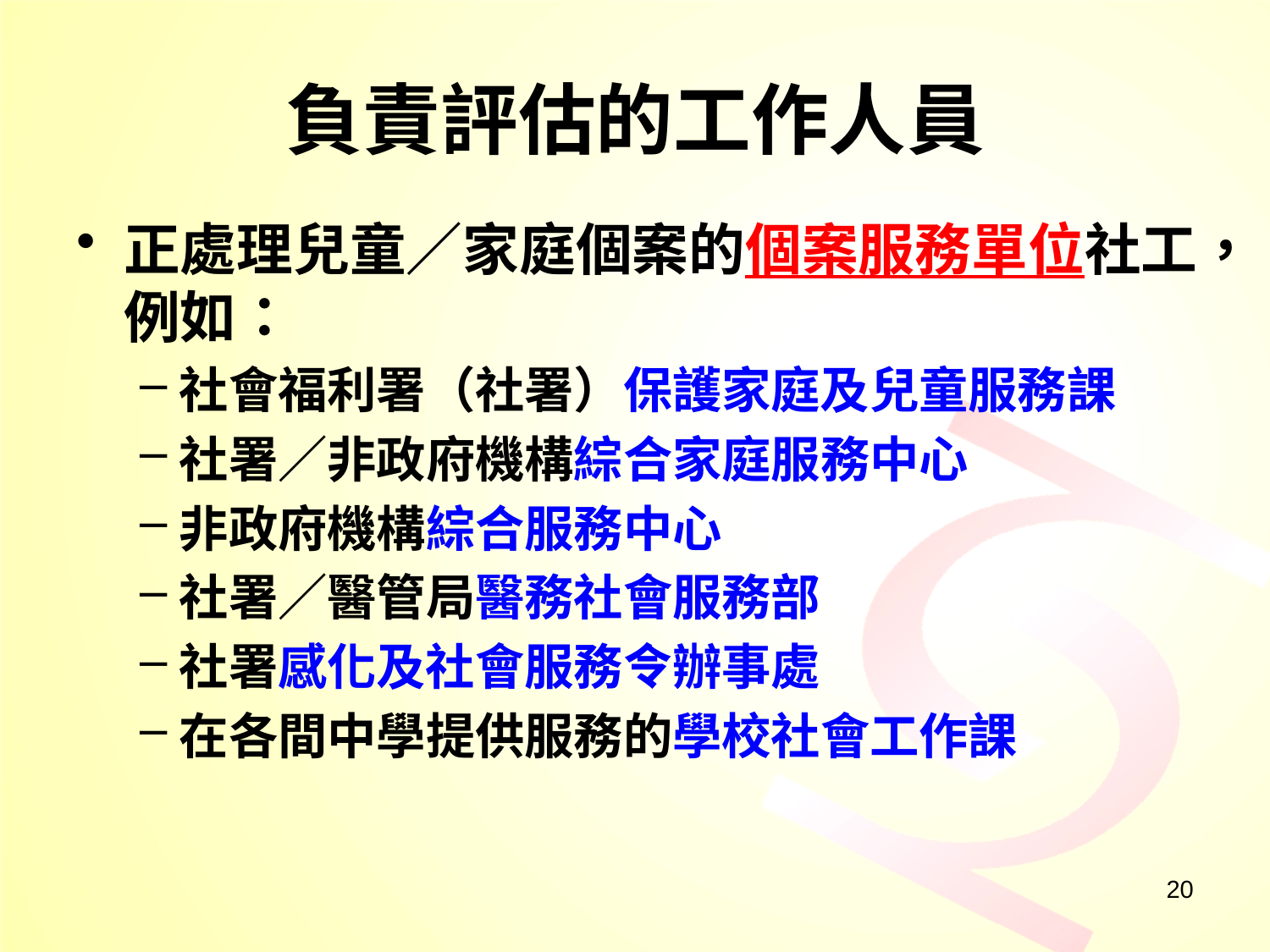

# 負責評估的工作人員
正處理兒童／家庭個案的個案服務單位社工，例如：
社會福利署（社署）保護家庭及兒童服務課
社署／非政府機構綜合家庭服務中心
非政府機構綜合服務中心
社署／醫管局醫務社會服務部
社署感化及社會服務令辦事處
在各間中學提供服務的學校社會工作課

20